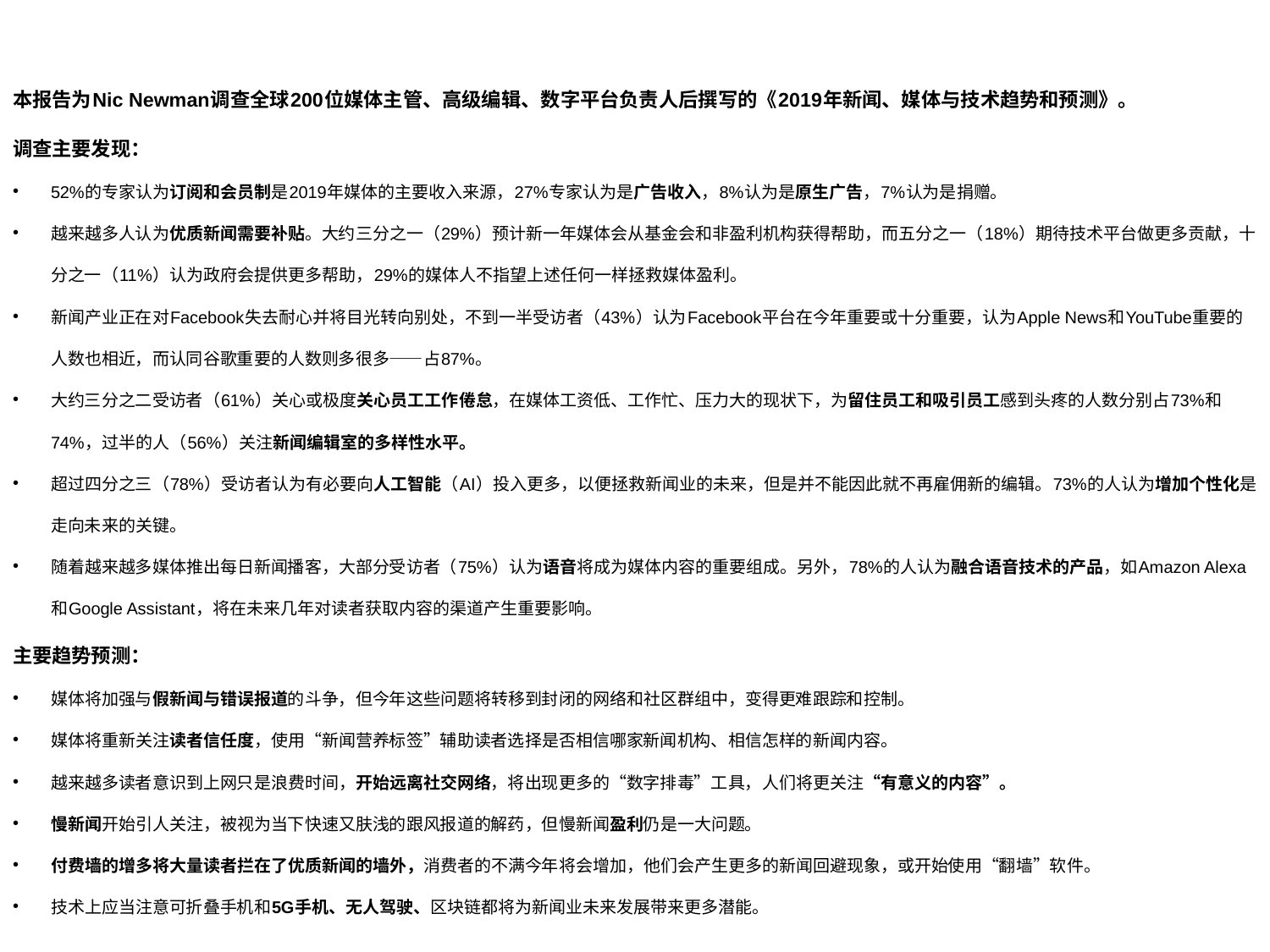

本报告为Nic Newman调查全球200位媒体主管、高级编辑、数字平台负责人后撰写的《2019年新闻、媒体与技术趋势和预测》。
调查主要发现：
52%的专家认为订阅和会员制是2019年媒体的主要收入来源，27%专家认为是广告收入，8%认为是原生广告，7%认为是捐赠。
越来越多人认为优质新闻需要补贴。大约三分之一（29%）预计新一年媒体会从基金会和非盈利机构获得帮助，而五分之一（18%）期待技术平台做更多贡献，十分之一（11%）认为政府会提供更多帮助，29%的媒体人不指望上述任何一样拯救媒体盈利。
新闻产业正在对Facebook失去耐心并将目光转向别处，不到一半受访者（43%）认为Facebook平台在今年重要或十分重要，认为Apple News和YouTube重要的人数也相近，而认同谷歌重要的人数则多很多——占87%。
大约三分之二受访者（61%）关心或极度关心员工工作倦怠，在媒体工资低、工作忙、压力大的现状下，为留住员工和吸引员工感到头疼的人数分别占73%和74%，过半的人（56%）关注新闻编辑室的多样性水平。
超过四分之三（78%）受访者认为有必要向人工智能（AI）投入更多，以便拯救新闻业的未来，但是并不能因此就不再雇佣新的编辑。73%的人认为增加个性化是走向未来的关键。
随着越来越多媒体推出每日新闻播客，大部分受访者（75%）认为语音将成为媒体内容的重要组成。另外，78%的人认为融合语音技术的产品，如Amazon Alexa和Google Assistant，将在未来几年对读者获取内容的渠道产生重要影响。
主要趋势预测：
媒体将加强与假新闻与错误报道的斗争，但今年这些问题将转移到封闭的网络和社区群组中，变得更难跟踪和控制。
媒体将重新关注读者信任度，使用“新闻营养标签”辅助读者选择是否相信哪家新闻机构、相信怎样的新闻内容。
越来越多读者意识到上网只是浪费时间，开始远离社交网络，将出现更多的“数字排毒”工具，人们将更关注“有意义的内容”。
慢新闻开始引人关注，被视为当下快速又肤浅的跟风报道的解药，但慢新闻盈利仍是一大问题。
付费墙的增多将大量读者拦在了优质新闻的墙外，消费者的不满今年将会增加，他们会产生更多的新闻回避现象，或开始使用“翻墙”软件。
技术上应当注意可折叠手机和5G手机、无人驾驶、区块链都将为新闻业未来发展带来更多潜能。